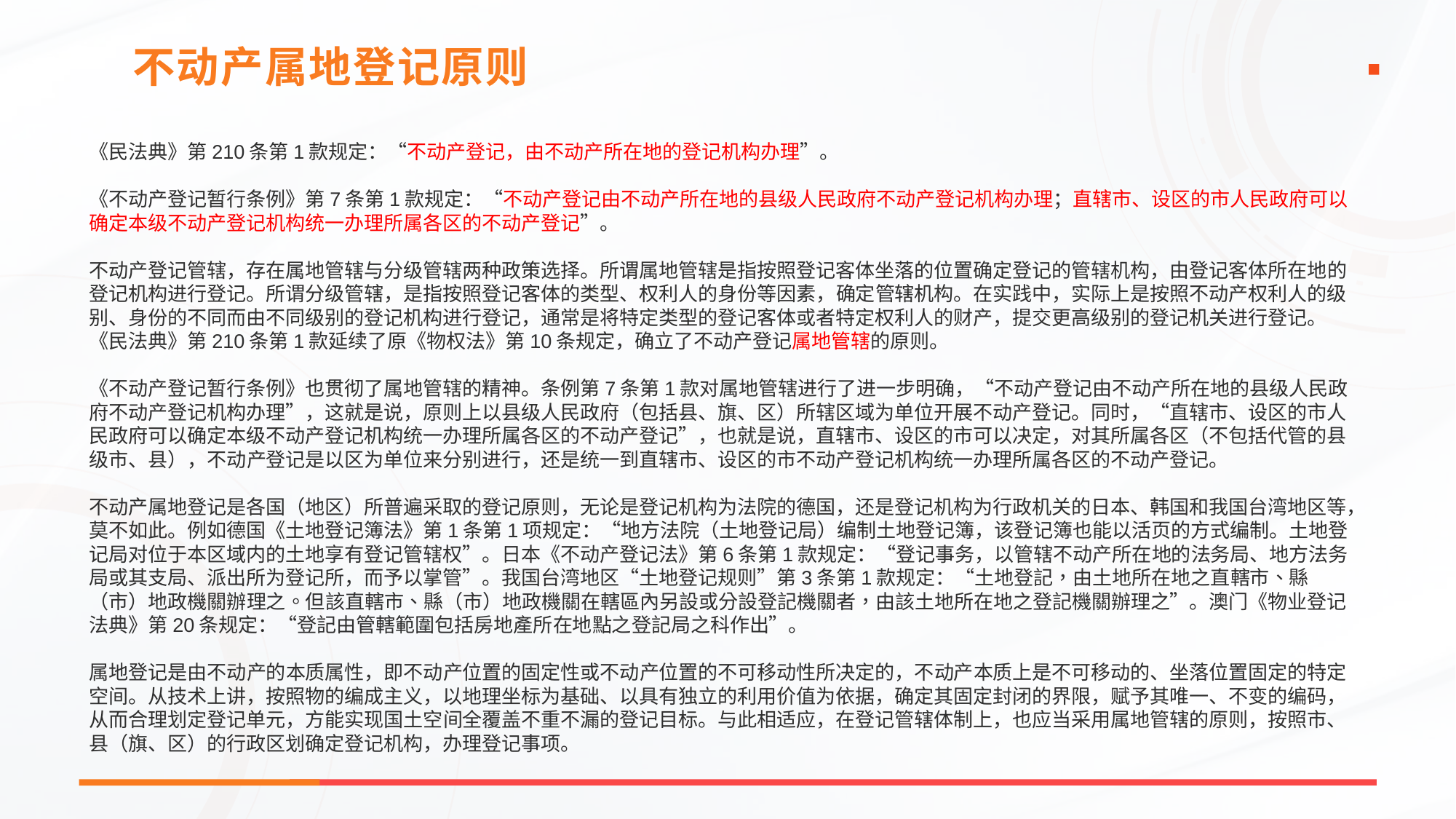

不动产属地登记原则
《民法典》第210条第1款规定：“不动产登记，由不动产所在地的登记机构办理”。

《不动产登记暂行条例》第7条第1款规定：“不动产登记由不动产所在地的县级人民政府不动产登记机构办理；直辖市、设区的市人民政府可以确定本级不动产登记机构统一办理所属各区的不动产登记”。

不动产登记管辖，存在属地管辖与分级管辖两种政策选择。所谓属地管辖是指按照登记客体坐落的位置确定登记的管辖机构，由登记客体所在地的登记机构进行登记。所谓分级管辖，是指按照登记客体的类型、权利人的身份等因素，确定管辖机构。在实践中，实际上是按照不动产权利人的级别、身份的不同而由不同级别的登记机构进行登记，通常是将特定类型的登记客体或者特定权利人的财产，提交更高级别的登记机关进行登记。《民法典》第210条第1款延续了原《物权法》第10条规定，确立了不动产登记属地管辖的原则。

《不动产登记暂行条例》也贯彻了属地管辖的精神。条例第7条第1款对属地管辖进行了进一步明确，“不动产登记由不动产所在地的县级人民政府不动产登记机构办理”，这就是说，原则上以县级人民政府（包括县、旗、区）所辖区域为单位开展不动产登记。同时，“直辖市、设区的市人民政府可以确定本级不动产登记机构统一办理所属各区的不动产登记”，也就是说，直辖市、设区的市可以决定，对其所属各区（不包括代管的县级市、县），不动产登记是以区为单位来分别进行，还是统一到直辖市、设区的市不动产登记机构统一办理所属各区的不动产登记。

不动产属地登记是各国（地区）所普遍采取的登记原则，无论是登记机构为法院的德国，还是登记机构为行政机关的日本、韩国和我国台湾地区等，莫不如此。例如德国《土地登记簿法》第1条第1项规定：“地方法院（土地登记局）编制土地登记簿，该登记簿也能以活页的方式编制。土地登记局对位于本区域内的土地享有登记管辖权”。日本《不动产登记法》第6条第1款规定：“登记事务，以管辖不动产所在地的法务局、地方法务局或其支局、派出所为登记所，而予以掌管”。我国台湾地区“土地登记规则”第3条第1款规定：“土地登記，由土地所在地之直轄市、縣（市）地政機關辦理之。但該直轄市、縣（市）地政機關在轄區內另設或分設登記機關者，由該土地所在地之登記機關辦理之”。澳门《物业登记法典》第20条规定：“登記由管轄範圍包括房地產所在地點之登記局之科作出”。

属地登记是由不动产的本质属性，即不动产位置的固定性或不动产位置的不可移动性所决定的，不动产本质上是不可移动的、坐落位置固定的特定空间。从技术上讲，按照物的编成主义，以地理坐标为基础、以具有独立的利用价值为依据，确定其固定封闭的界限，赋予其唯一、不变的编码，从而合理划定登记单元，方能实现国土空间全覆盖不重不漏的登记目标。与此相适应，在登记管辖体制上，也应当采用属地管辖的原则，按照市、县（旗、区）的行政区划确定登记机构，办理登记事项。